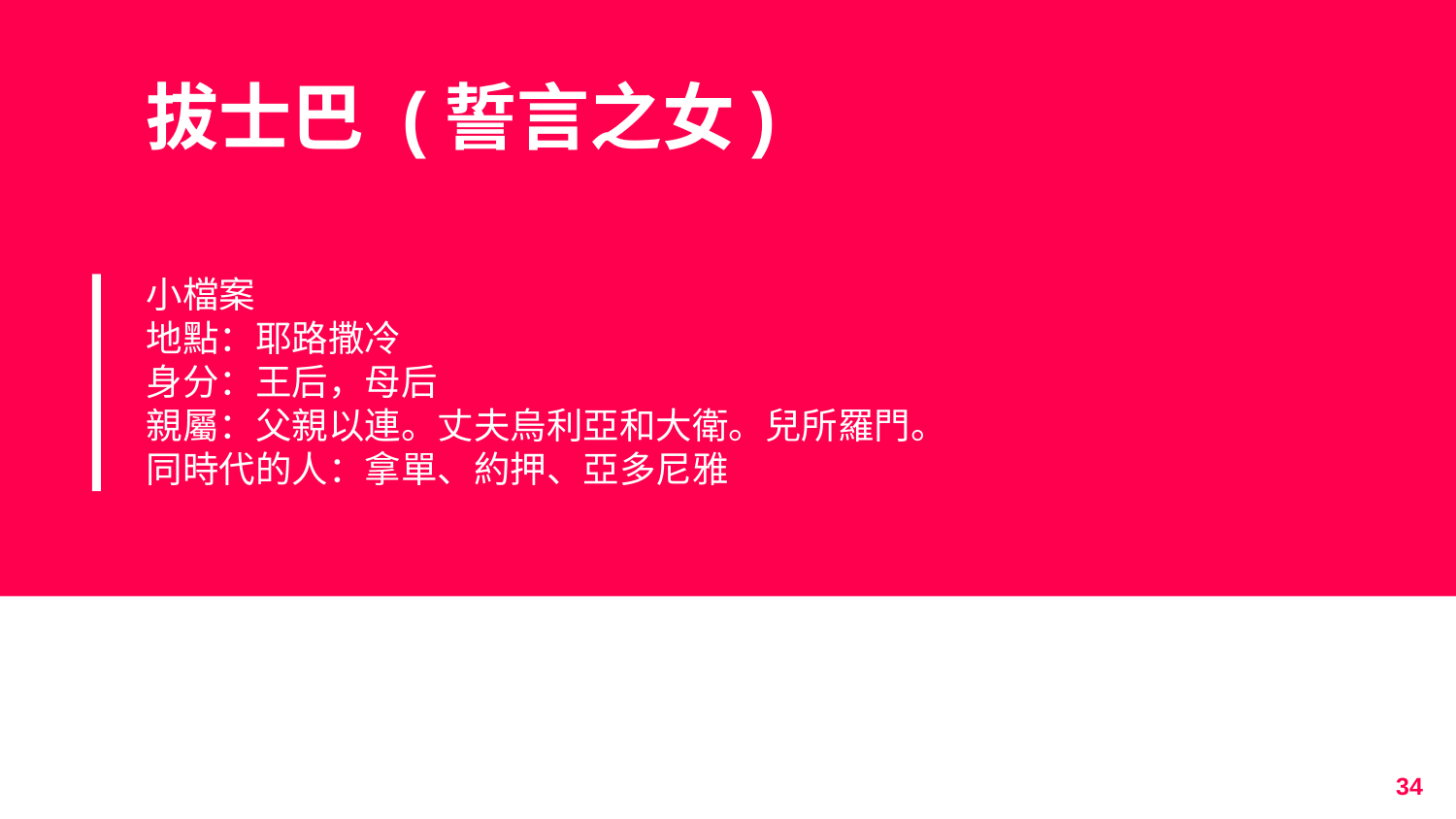

# 拔士巴 (誓言之女)

小檔案
地點：耶路撒冷
身分：王后，母后
親屬：父親以連。丈夫烏利亞和大衛。兒所羅門。
同時代的人：拿單、約押、亞多尼雅

34